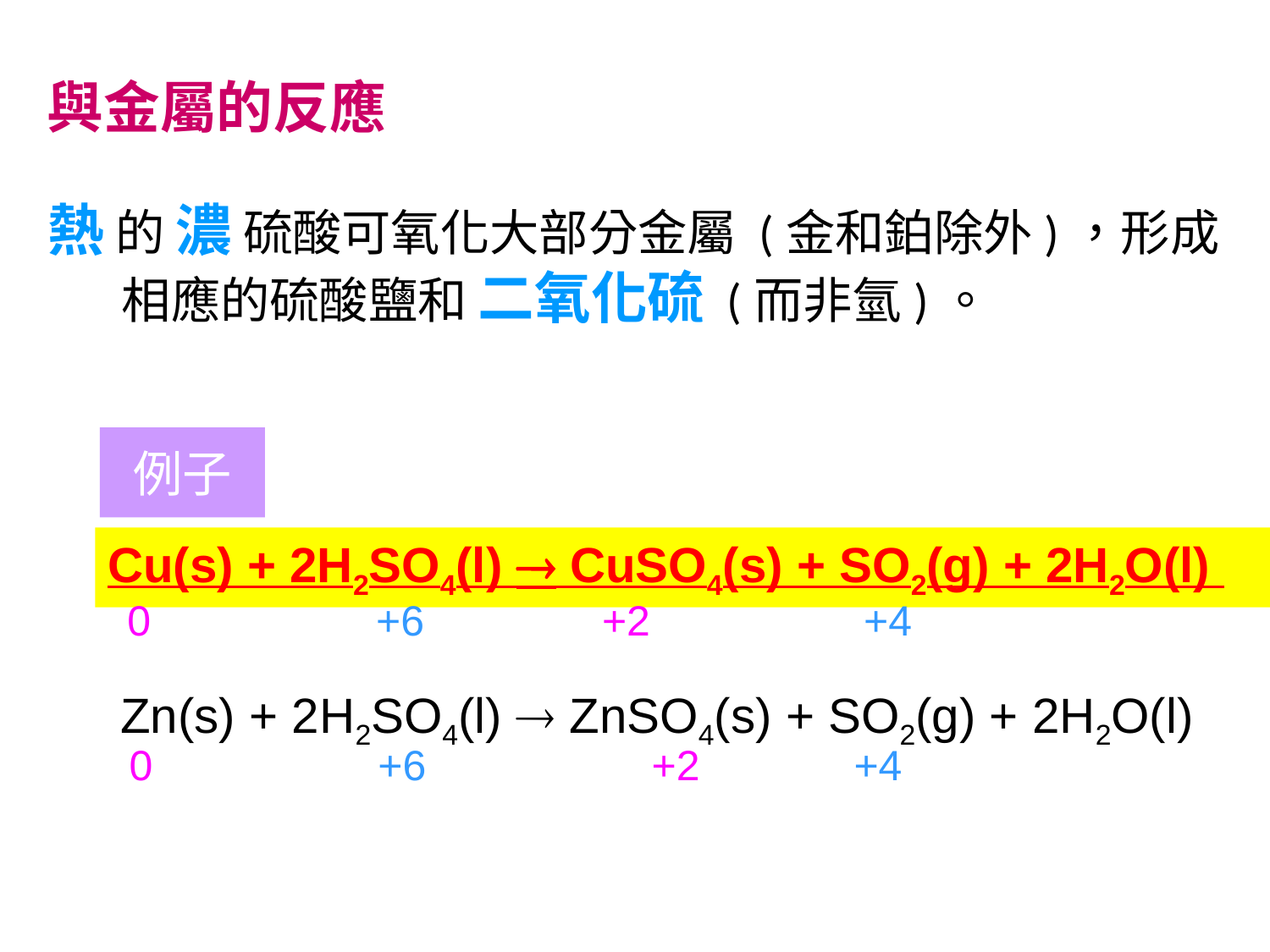

與金屬的反應
熱 的 濃 硫酸可氧化大部分金屬 (金和鉑除外)，形成相應的硫酸鹽和 二氧化硫 (而非氫)。
例子
Cu(s) + 2H2SO4(l) → CuSO4(s) + SO2(g) + 2H2O(l)
0                   +6               +2                  +4
Zn(s) + 2H2SO4(l) → ZnSO4(s) + SO2(g) + 2H2O(l)
0                   +6                   +2             +4